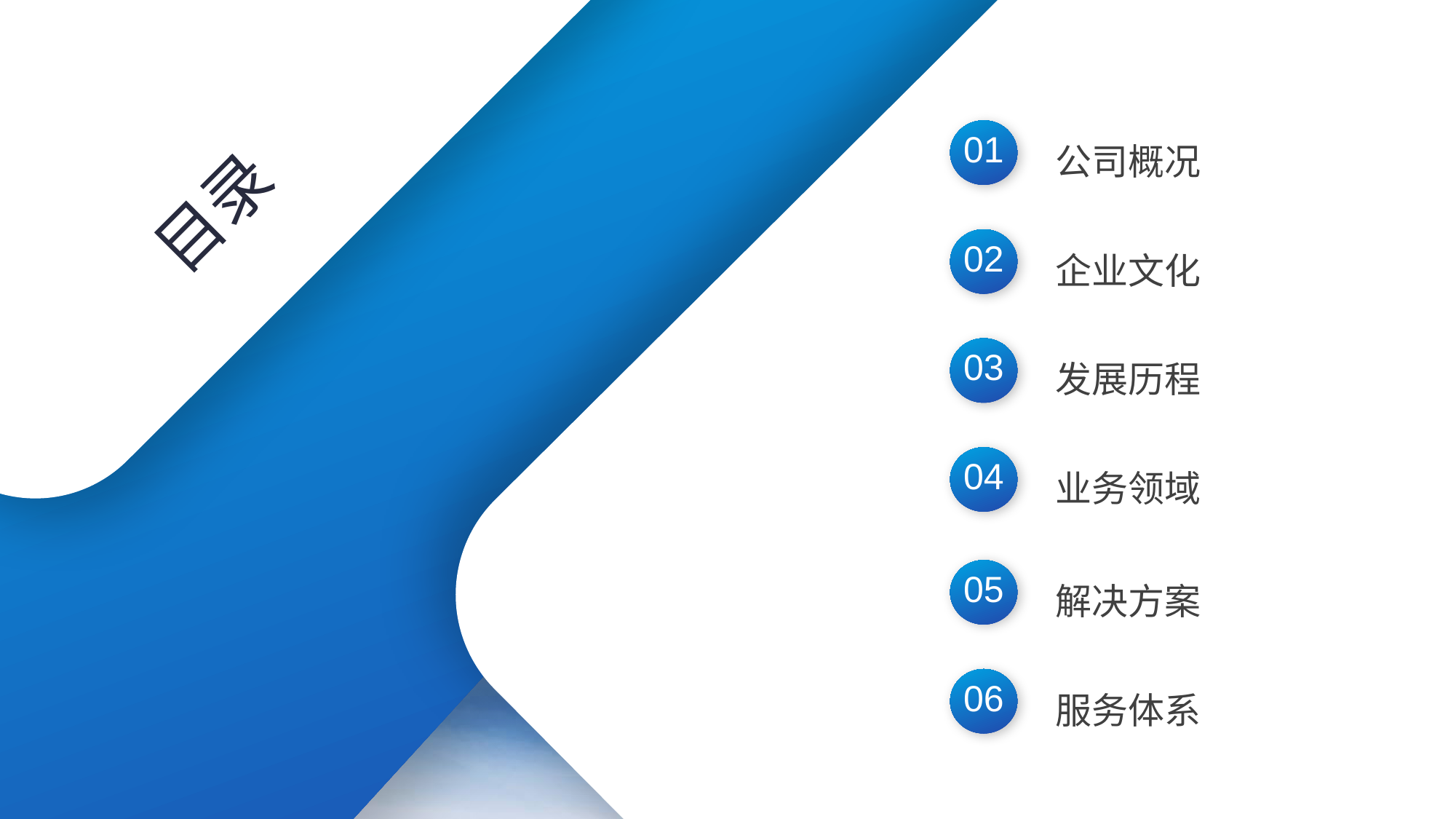

目录
公司概况
01
企业文化
02
发展历程
03
业务领域
04
解决方案
05
服务体系
06